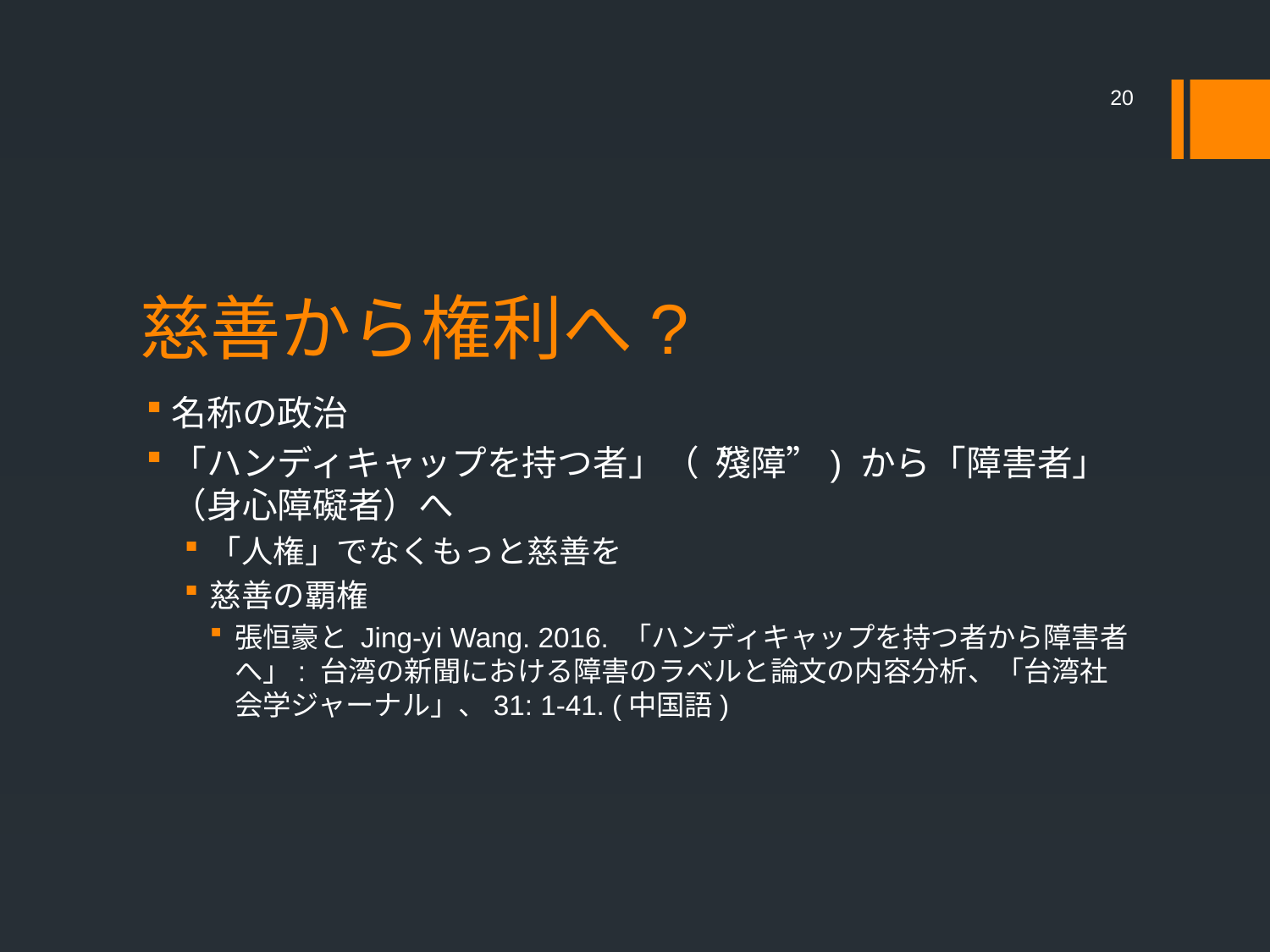

20
# 慈善から権利へ?
名称の政治
「ハンディキャップを持つ者」（“殘障”) から「障害者」（身心障礙者）へ
「人権」でなくもっと慈善を
慈善の覇権
張恒豪と Jing-yi Wang. 2016. 「ハンディキャップを持つ者から障害者へ」: 台湾の新聞における障害のラベルと論文の内容分析、「台湾社会学ジャーナル」、31: 1-41. (中国語)